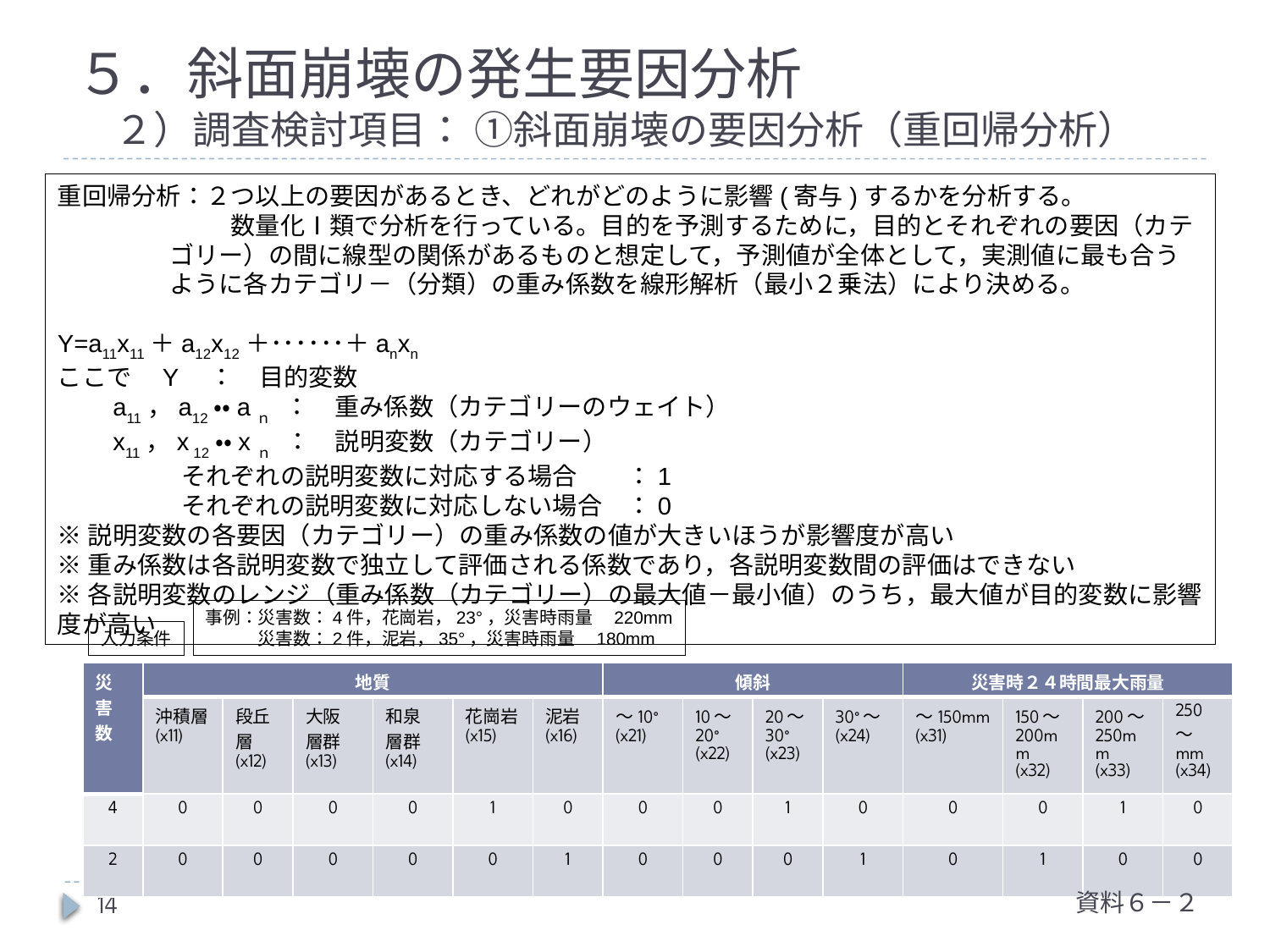

# ５．斜面崩壊の発生要因分析 　２）調査検討項目： ①斜面崩壊の要因分析（重回帰分析）
重回帰分析：２つ以上の要因があるとき、どれがどのように影響(寄与)するかを分析する。
　　　　　　　数量化Ⅰ類で分析を行っている。目的を予測するために，目的とそれぞれの要因（カテゴリー）の間に線型の関係があるものと想定して，予測値が全体として，実測値に最も合うように各カテゴリ－（分類）の重み係数を線形解析（最小２乗法）により決める。
Y=a11x11＋a12x12＋･･････＋anxn
ここで　Y　：　目的変数
　　a11，a12・・aｎ　：　重み係数（カテゴリーのウェイト）
　　x11，x 12・・xｎ　：　説明変数（カテゴリー）
　　　　　それぞれの説明変数に対応する場合　　：1
　　　　　それぞれの説明変数に対応しない場合　：0
※説明変数の各要因（カテゴリー）の重み係数の値が大きいほうが影響度が高い
※重み係数は各説明変数で独立して評価される係数であり，各説明変数間の評価はできない
※各説明変数のレンジ（重み係数（カテゴリー）の最大値－最小値）のうち，最大値が目的変数に影響度が高い
事例：災害数：4件，花崗岩，23°，災害時雨量　220mm
　　　災害数：2件，泥岩，35°，災害時雨量　180mm
入力条件
| 災害数 | 地質 |  |  |  |  |  | 傾斜 |  |  |  | 災害時２４時間最大雨量 |  |  |  |
| --- | --- | --- | --- | --- | --- | --- | --- | --- | --- | --- | --- | --- | --- | --- |
|  | 沖積層(x11) | 段丘層(x12) | 大阪 層群(x13) | 和泉 層群(x14) | 花崗岩(x15) | 泥岩(x16) | ～10° (x21) | 10～20° (x22) | 20～ 30° (x23) | 30°～ (x24) | ～150mm (x31) | 150～200mm (x32) | 200～250mm (x33) | 250～mm (x34) |
| 4 | 0 | 0 | 0 | 0 | 1 | 0 | 0 | 0 | 1 | 0 | 0 | 0 | 1 | 0 |
| 2 | 0 | 0 | 0 | 0 | 0 | 1 | 0 | 0 | 0 | 1 | 0 | 1 | 0 | 0 |
資料６－２
14